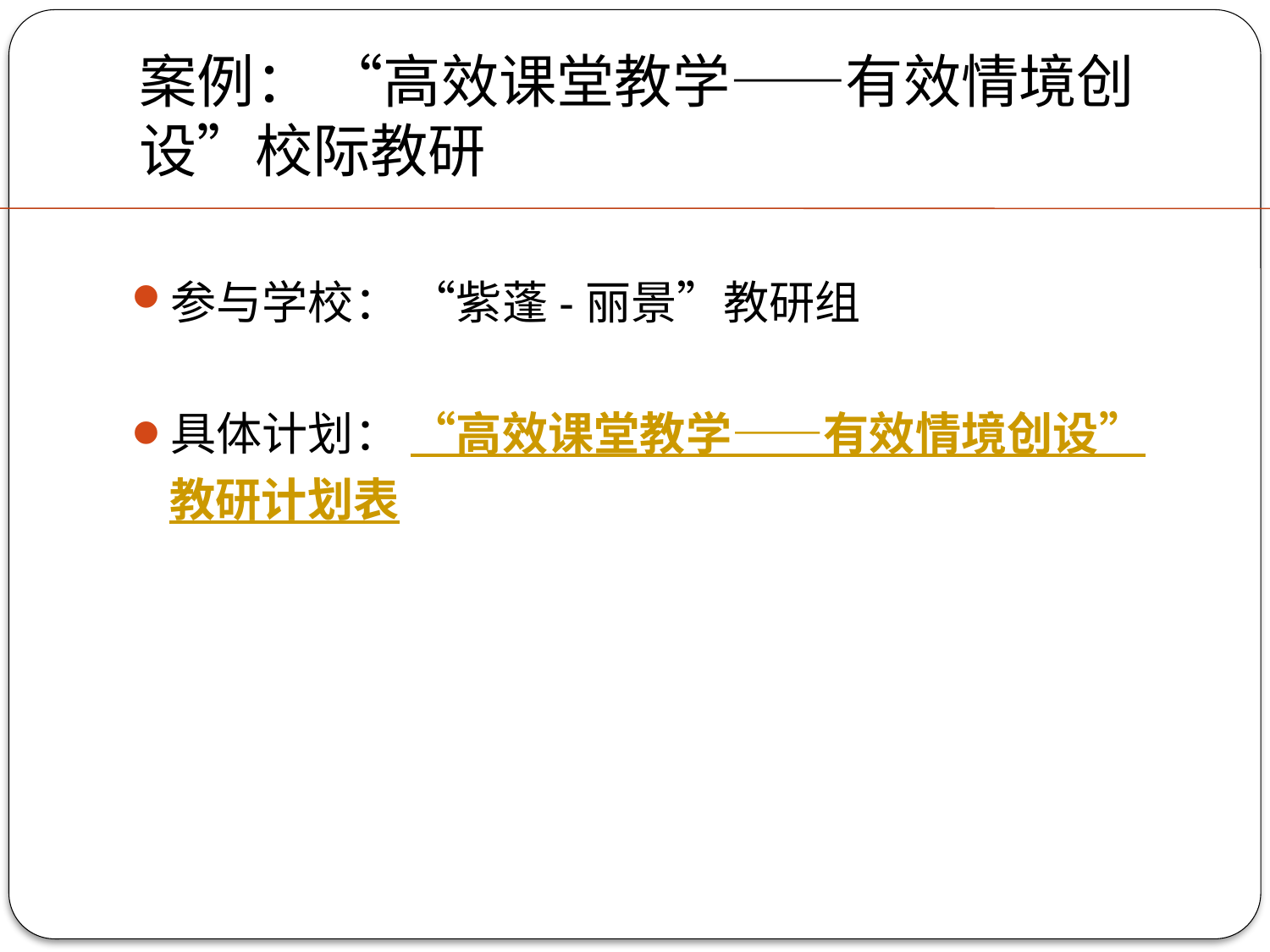

# 案例： “高效课堂教学——有效情境创设”校际教研
参与学校： “紫蓬-丽景”教研组

具体计划： “高效课堂教学——有效情境创设”教研计划表